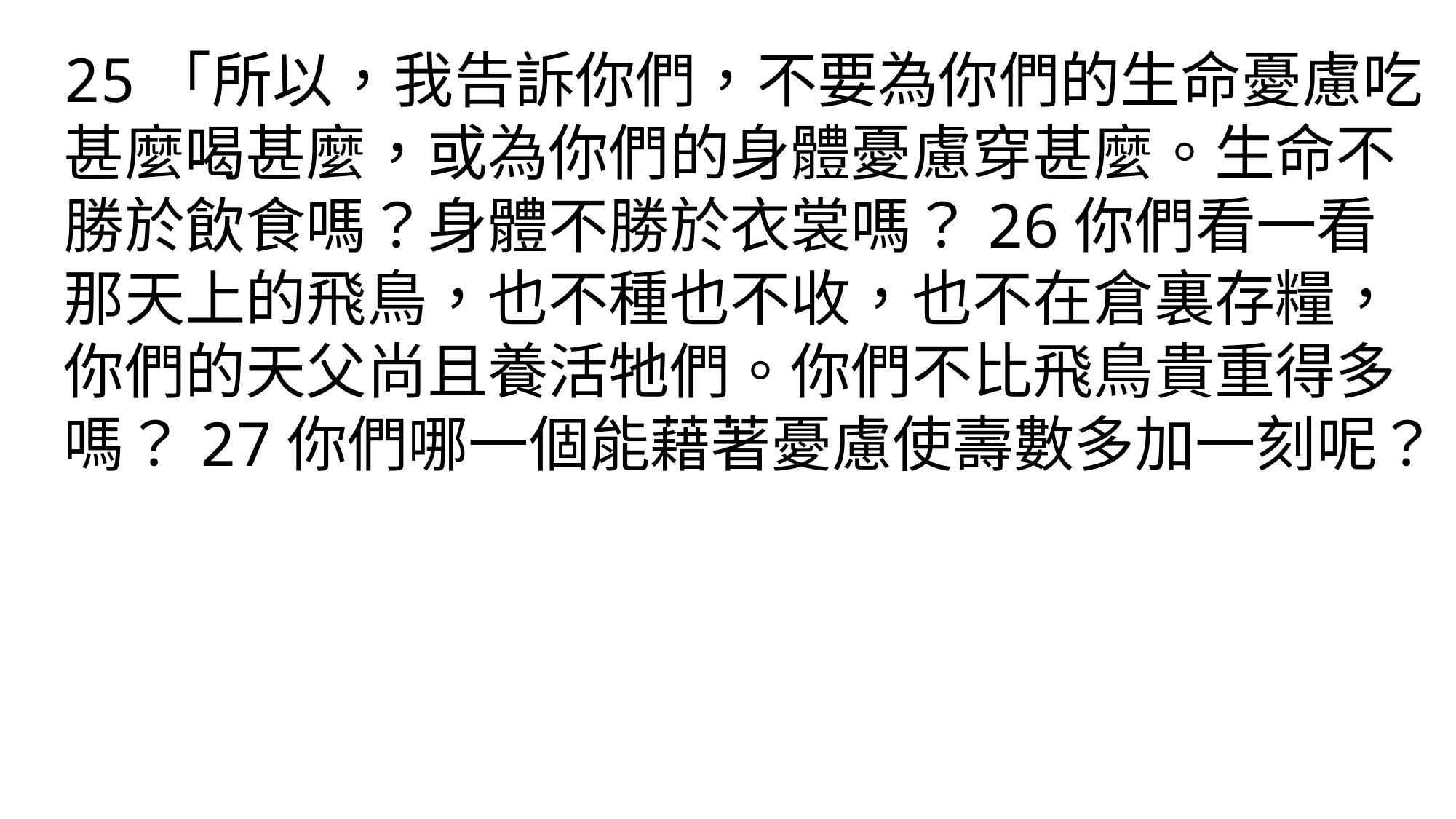

25「所以，我告訴你們，不要為你們的生命憂慮吃甚麼喝甚麼，或為你們的身體憂慮穿甚麼。生命不勝於飲食嗎？身體不勝於衣裳嗎？26你們看一看那天上的飛鳥，也不種也不收，也不在倉裏存糧，你們的天父尚且養活牠們。你們不比飛鳥貴重得多嗎？27你們哪一個能藉著憂慮使壽數多加一刻呢？